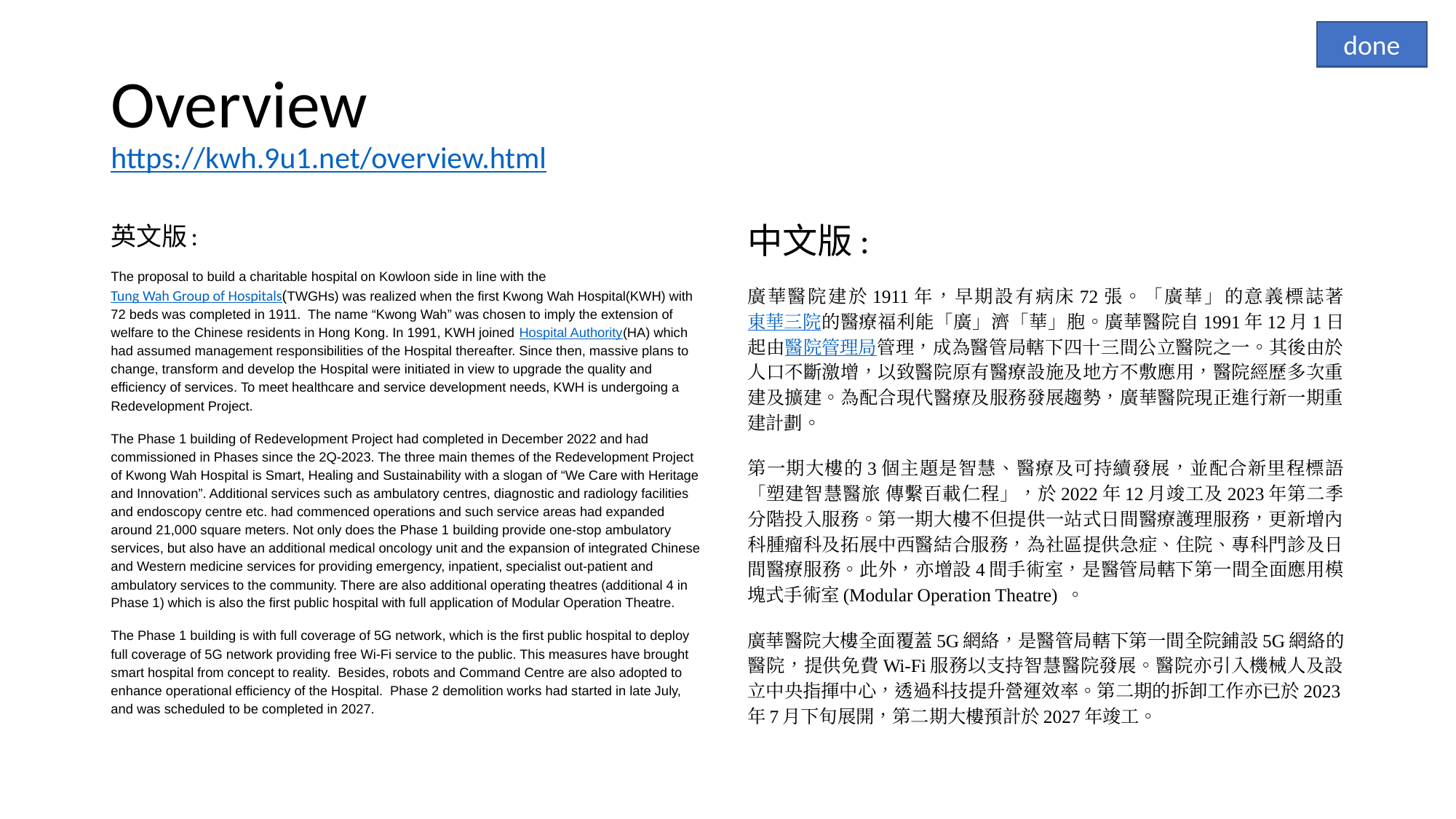

done
# Overview https://kwh.9u1.net/overview.html
英文版:
The proposal to build a charitable hospital on Kowloon side in line with the Tung Wah Group of Hospitals(TWGHs) was realized when the first Kwong Wah Hospital(KWH) with 72 beds was completed in 1911.  The name “Kwong Wah” was chosen to imply the extension of welfare to the Chinese residents in Hong Kong. In 1991, KWH joined Hospital Authority(HA) which had assumed management responsibilities of the Hospital thereafter. Since then, massive plans to change, transform and develop the Hospital were initiated in view to upgrade the quality and efficiency of services. To meet healthcare and service development needs, KWH is undergoing a Redevelopment Project.
The Phase 1 building of Redevelopment Project had completed in December 2022 and had commissioned in Phases since the 2Q-2023. The three main themes of the Redevelopment Project of Kwong Wah Hospital is Smart, Healing and Sustainability with a slogan of “We Care with Heritage and Innovation”. Additional services such as ambulatory centres, diagnostic and radiology facilities and endoscopy centre etc. had commenced operations and such service areas had expanded around 21,000 square meters. Not only does the Phase 1 building provide one-stop ambulatory services, but also have an additional medical oncology unit and the expansion of integrated Chinese and Western medicine services for providing emergency, inpatient, specialist out-patient and ambulatory services to the community. There are also additional operating theatres (additional 4 in Phase 1) which is also the first public hospital with full application of Modular Operation Theatre.
The Phase 1 building is with full coverage of 5G network, which is the first public hospital to deploy full coverage of 5G network providing free Wi-Fi service to the public. This measures have brought smart hospital from concept to reality.  Besides, robots and Command Centre are also adopted to enhance operational efficiency of the Hospital.  Phase 2 demolition works had started in late July, and was scheduled to be completed in 2027.
中文版:
廣華醫院建於1911年，早期設有病床72張。「廣華」的意義標誌著東華三院的醫療福利能「廣」濟「華」胞。廣華醫院自1991年12月1日起由醫院管理局管理，成為醫管局轄下四十三間公立醫院之一。其後由於人口不斷激增，以致醫院原有醫療設施及地方不敷應用，醫院經歷多次重建及擴建。為配合現代醫療及服務發展趨勢，廣華醫院現正進行新一期重建計劃。
第一期大樓的3個主題是智慧、醫療及可持續發展，並配合新里程標語「塑建智慧醫旅 傳繫百載仁程」，於2022年12月竣工及2023年第二季分階投入服務。第一期大樓不但提供一站式日間醫療護理服務，更新增內科腫瘤科及拓展中西醫結合服務，為社區提供急症、住院、專科門診及日間醫療服務。此外，亦增設4間手術室，是醫管局轄下第一間全面應用模塊式手術室(Modular Operation Theatre) 。
廣華醫院大樓全面覆蓋5G網絡，是醫管局轄下第一間全院鋪設5G網絡的醫院，提供免費Wi-Fi服務以支持智慧醫院發展。醫院亦引入機械人及設立中央指揮中心，透過科技提升營運效率。第二期的拆卸工作亦已於2023年7月下旬展開，第二期大樓預計於2027年竣工。